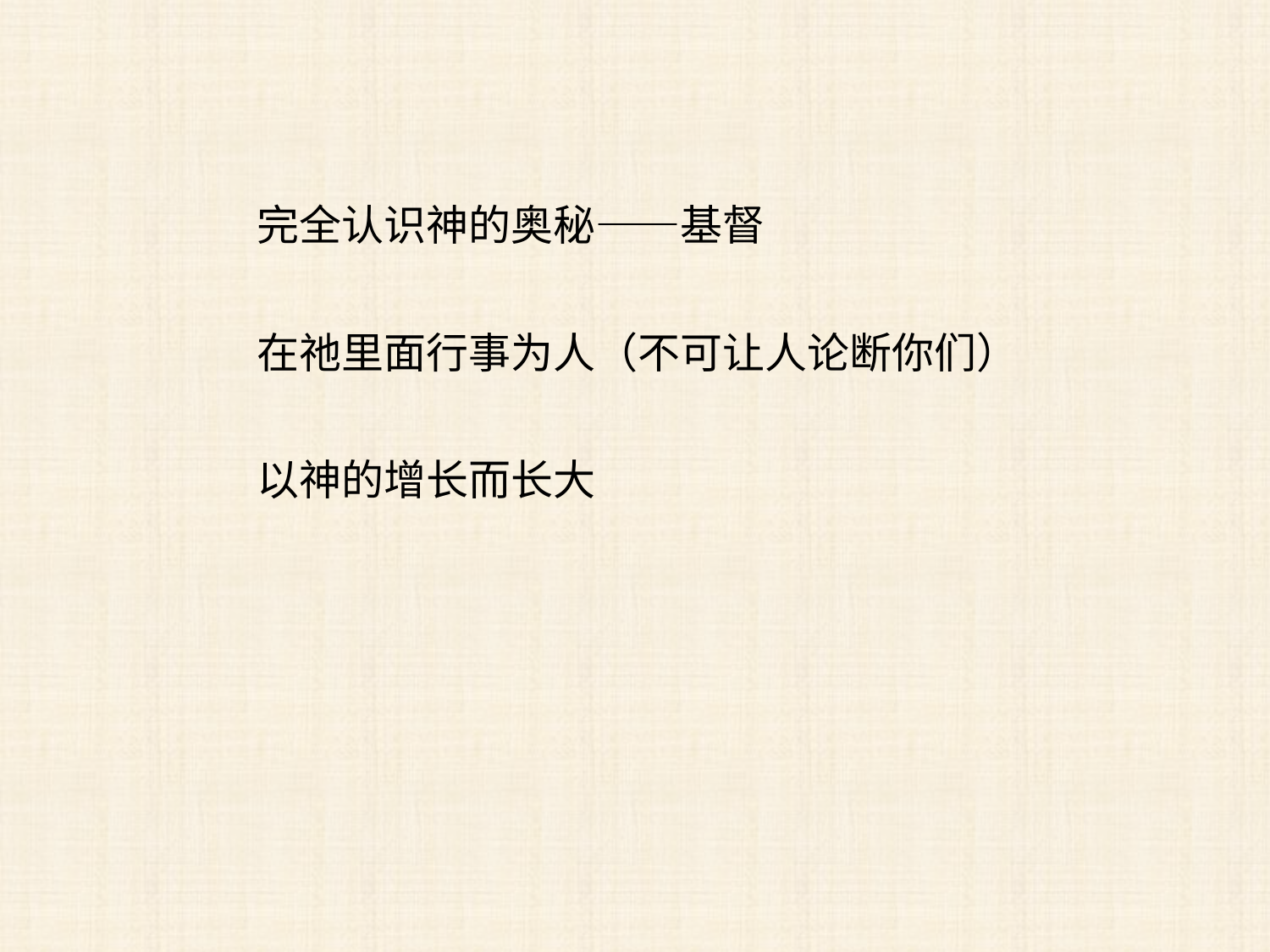

完全认识神的奥秘——基督
在祂里面行事为人（不可让人论断你们）
以神的增长而长大